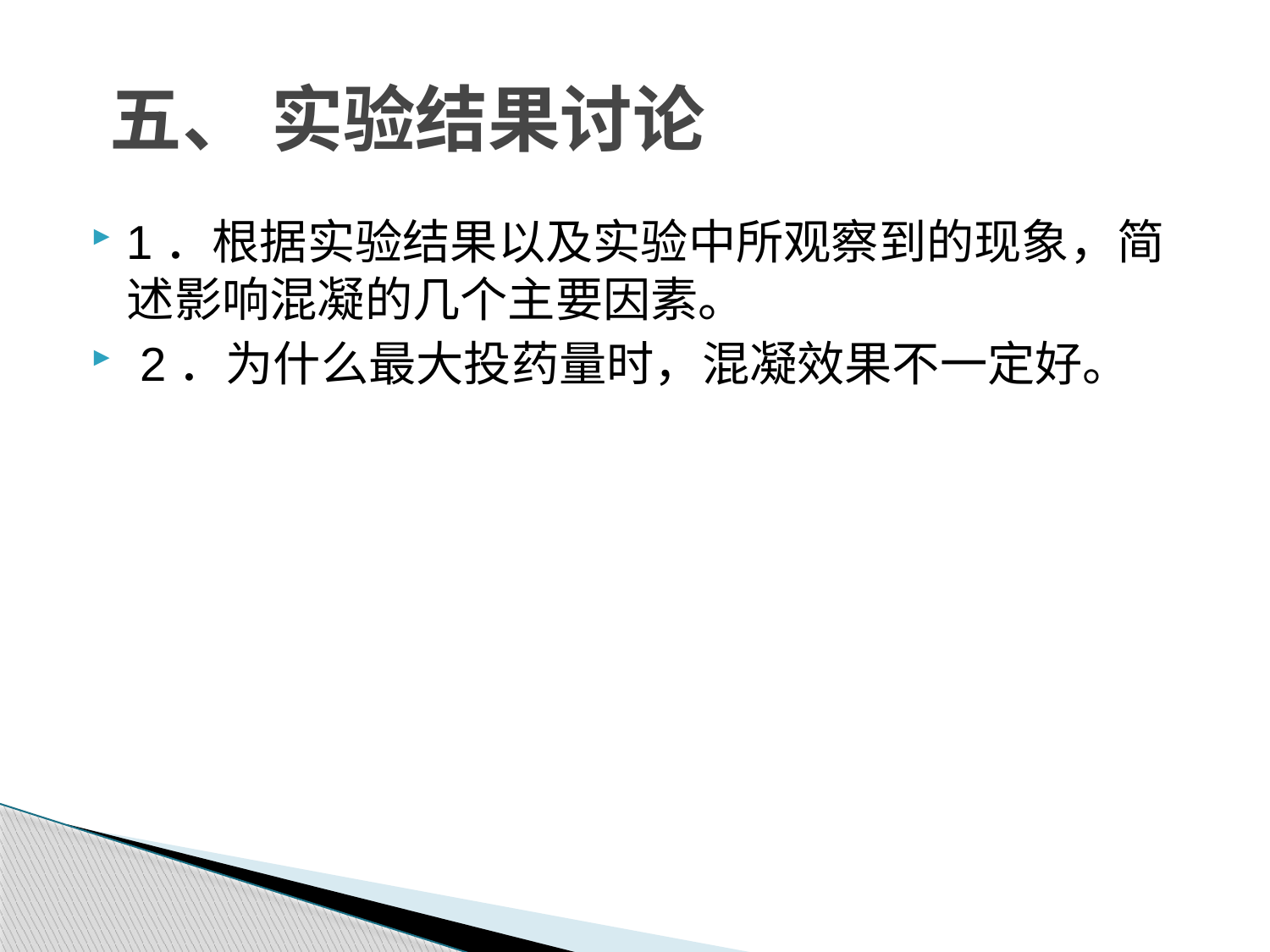

# 五、 实验结果讨论
1．根据实验结果以及实验中所观察到的现象，简述影响混凝的几个主要因素。
 2．为什么最大投药量时，混凝效果不一定好。